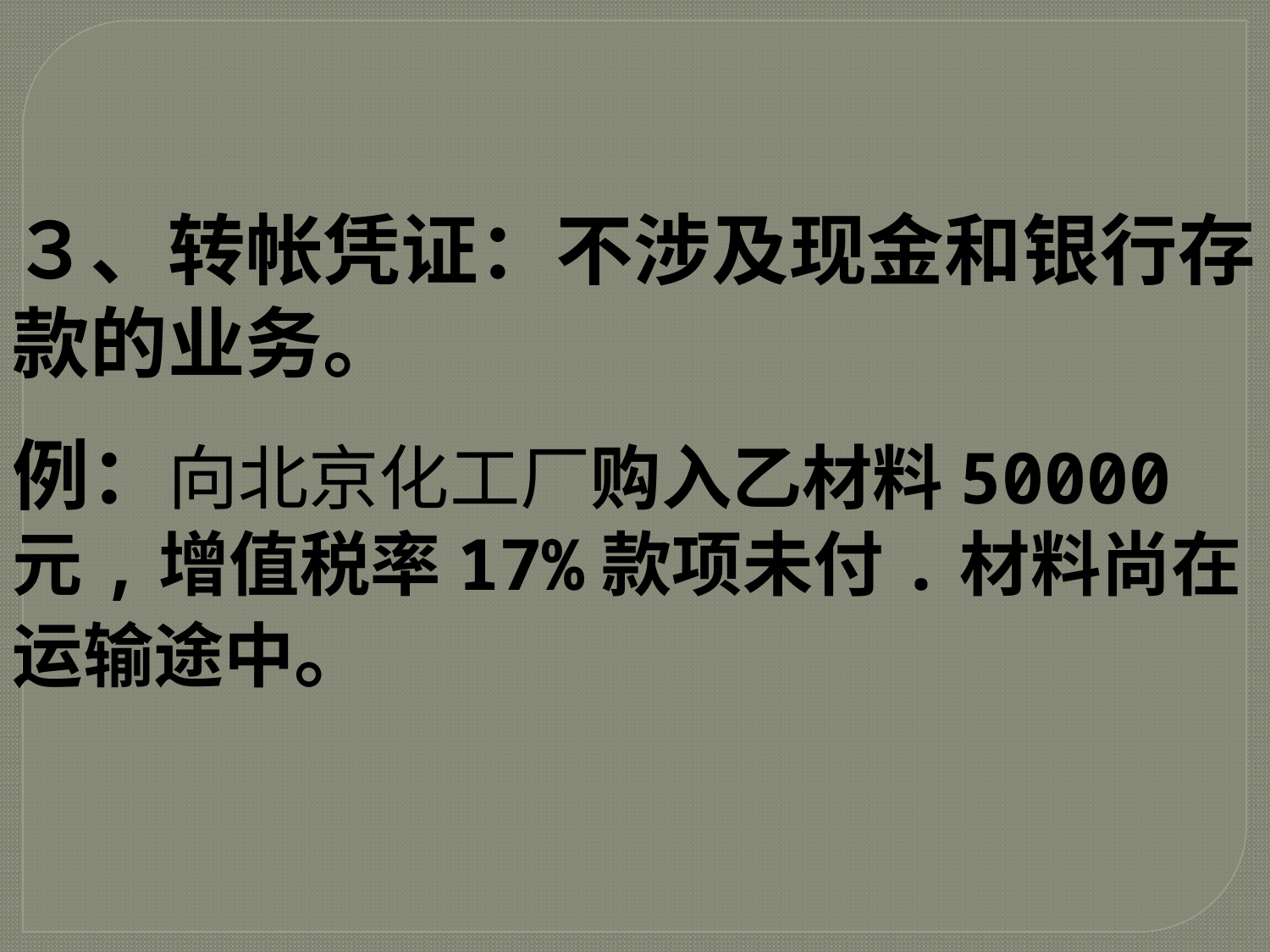

３、转帐凭证：不涉及现金和银行存款的业务。
例：向北京化工厂购入乙材料50000元,增值税率17%款项未付.材料尚在运输途中。